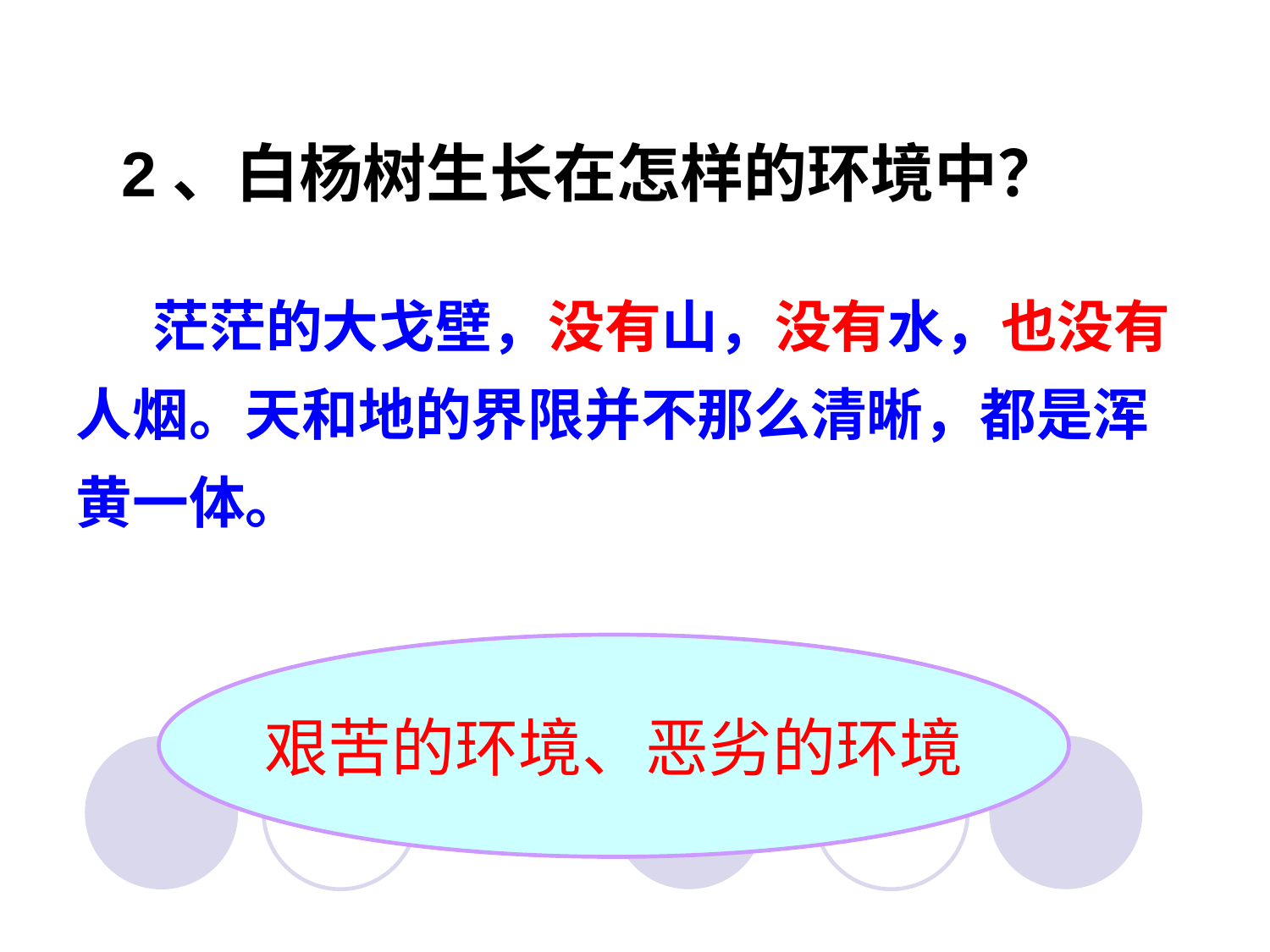

2、白杨树生长在怎样的环境中？
     茫茫的大戈壁，没有山，没有水，也没有人烟。天和地的界限并不那么清晰，都是浑黄一体。
艰苦的环境、恶劣的环境